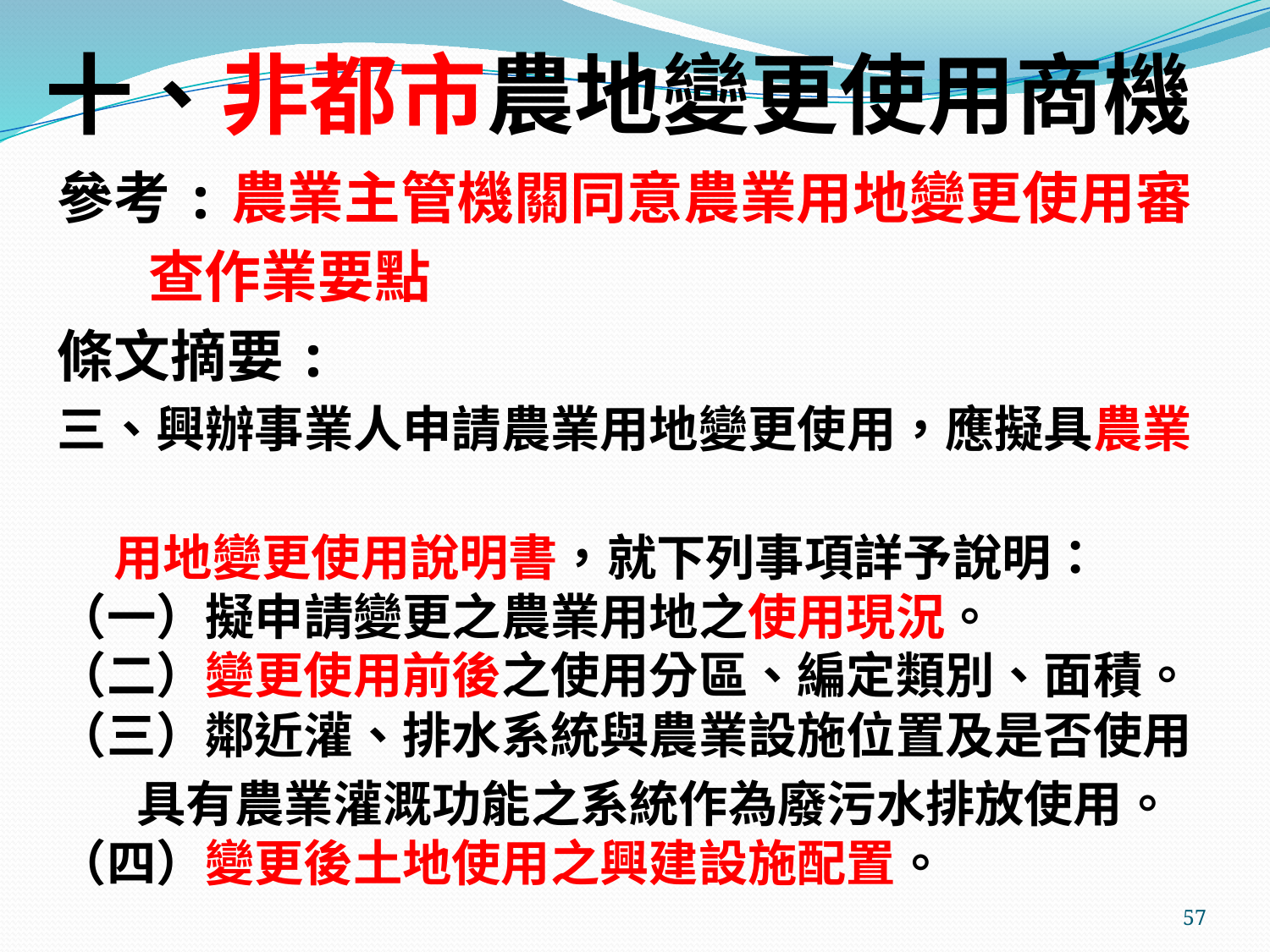

# 十、非都市農地變更使用商機
參考:農業主管機關同意農業用地變更使用審
      查作業要點
條文摘要:
三、興辦事業人申請農業用地變更使用，應擬具農業
    用地變更使用說明書，就下列事項詳予說明：
（一）擬申請變更之農業用地之使用現況。
（二）變更使用前後之使用分區、編定類別、面積。
（三）鄰近灌、排水系統與農業設施位置及是否使用
      具有農業灌溉功能之系統作為廢污水排放使用。
（四）變更後土地使用之興建設施配置。
57